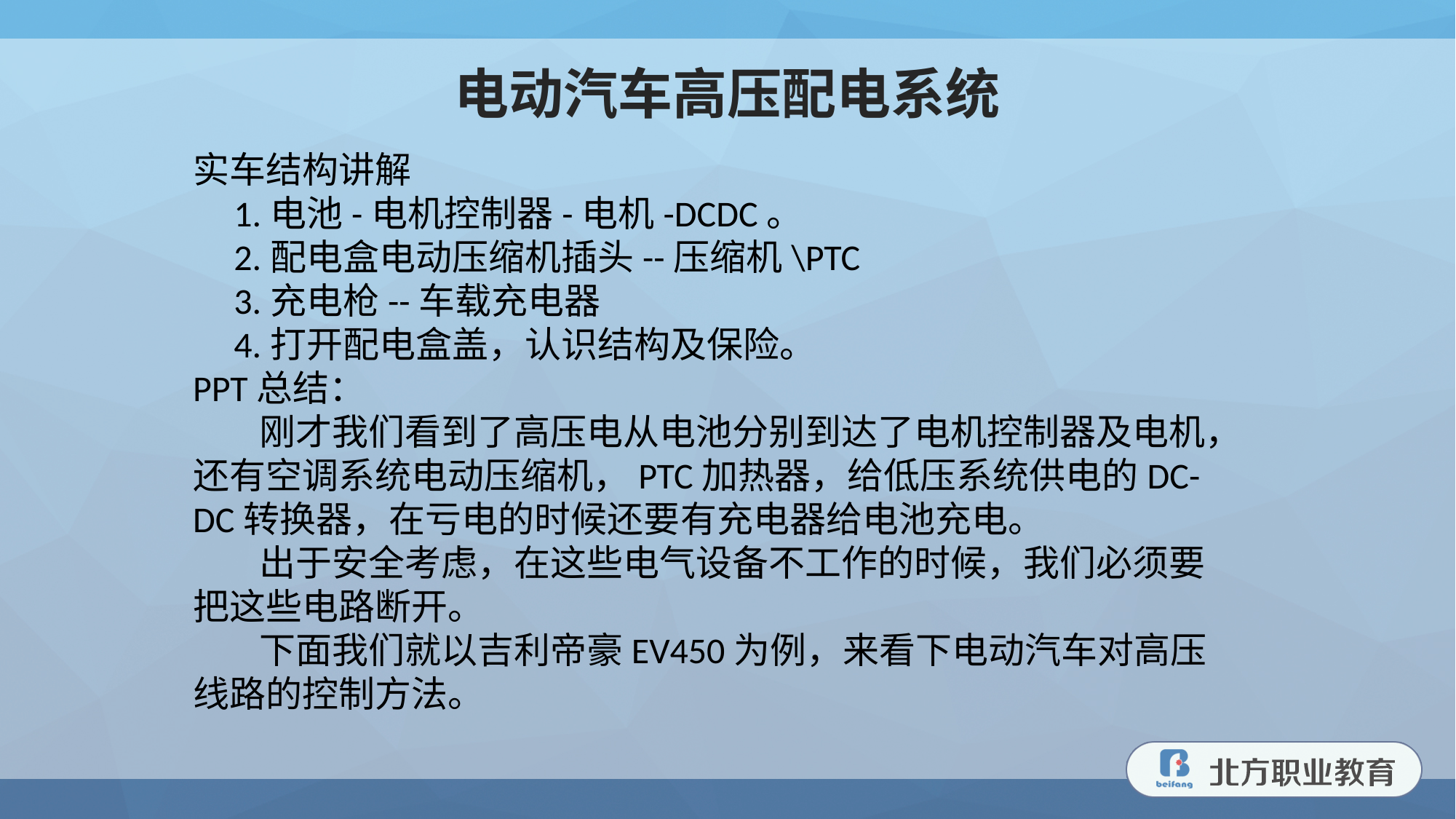

电动汽车高压配电系统
实车结构讲解
     1.电池-电机控制器-电机-DCDC。
     2.配电盒电动压缩机插头--压缩机\PTC
     3.充电枪--车载充电器
     4.打开配电盒盖，认识结构及保险。
PPT总结：
       刚才我们看到了高压电从电池分别到达了电机控制器及电机，还有空调系统电动压缩机，PTC加热器，给低压系统供电的DC-DC转换器，在亏电的时候还要有充电器给电池充电。
       出于安全考虑，在这些电气设备不工作的时候，我们必须要把这些电路断开。
       下面我们就以吉利帝豪EV450为例，来看下电动汽车对高压线路的控制方法。